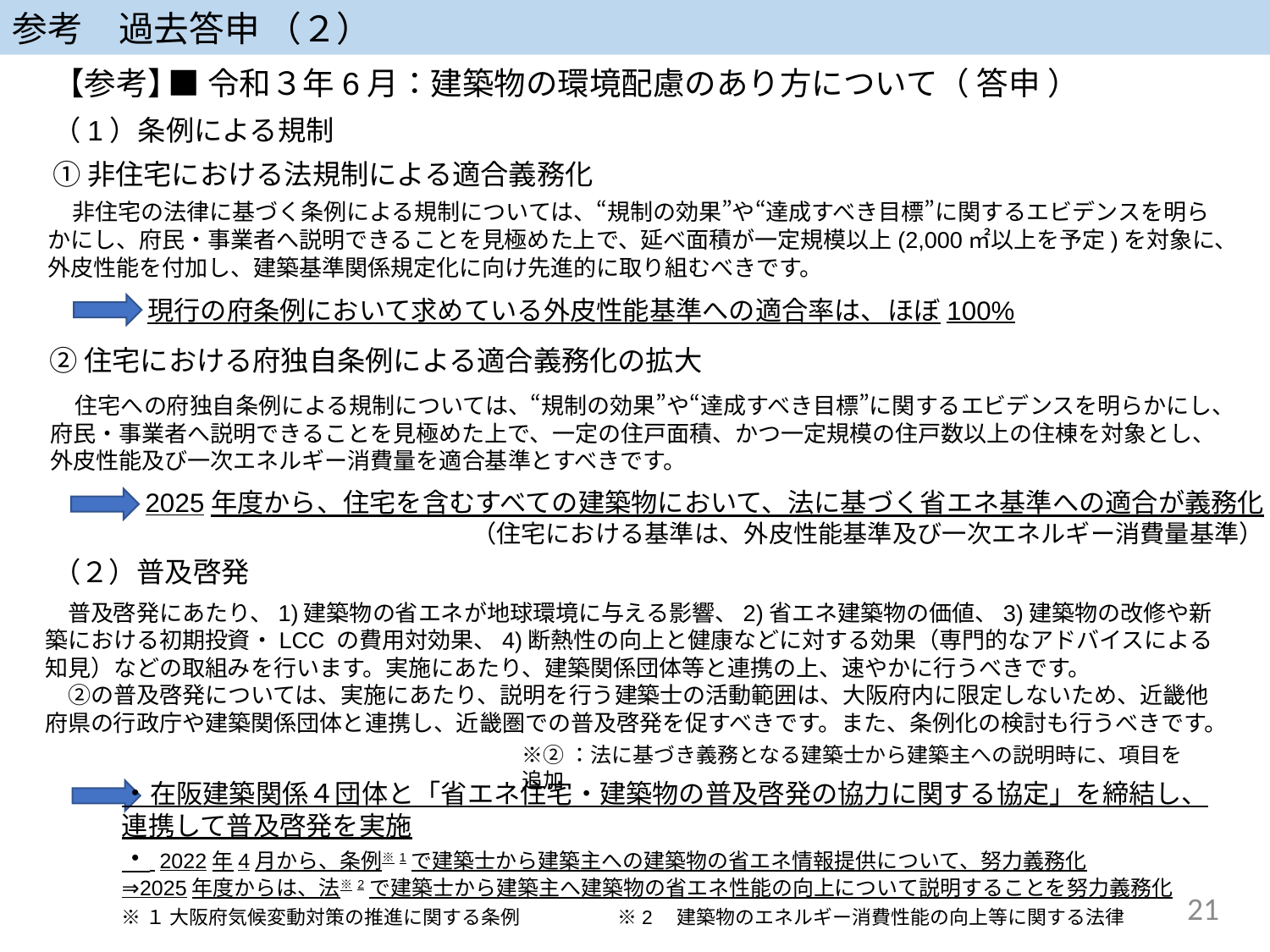

参考　過去答申 （２）
【参考】
■令和３年6月：建築物の環境配慮のあり方について（ 答申 ）
（1）条例による規制
①非住宅における法規制による適合義務化
　非住宅の法律に基づく条例による規制については、“規制の効果”や“達成すべき目標”に関するエビデンスを明らかにし、府民・事業者へ説明できることを見極めた上で、延べ面積が一定規模以上(2,000㎡以上を予定)を対象に、外皮性能を付加し、建築基準関係規定化に向け先進的に取り組むべきです。
現行の府条例において求めている外皮性能基準への適合率は、ほぼ100%

②住宅における府独自条例による適合義務化の拡大
　住宅への府独自条例による規制については、“規制の効果”や“達成すべき目標”に関するエビデンスを明らかにし、府民・事業者へ説明できることを見極めた上で、一定の住戸面積、かつ一定規模の住戸数以上の住棟を対象とし、外皮性能及び一次エネルギー消費量を適合基準とすべきです。
2025年度から、住宅を含むすべての建築物において、法に基づく省エネ基準への適合が義務化
（住宅における基準は、外皮性能基準及び一次エネルギー消費量基準）

（２）普及啓発
　普及啓発にあたり、1)建築物の省エネが地球環境に与える影響、2)省エネ建築物の価値、3)建築物の改修や新築における初期投資・LCC の費用対効果、4)断熱性の向上と健康などに対する効果（専門的なアドバイスによる知見）などの取組みを行います。実施にあたり、建築関係団体等と連携の上、速やかに行うべきです。
　②の普及啓発については、実施にあたり、説明を行う建築士の活動範囲は、大阪府内に限定しないため、近畿他府県の行政庁や建築関係団体と連携し、近畿圏での普及啓発を促すべきです。また、条例化の検討も行うべきです。
※②：法に基づき義務となる建築士から建築主への説明時に、項目を追加
・在阪建築関係４団体と「省エネ住宅・建築物の普及啓発の協力に関する協定」を締結し、
連携して普及啓発を実施
・ 2022年4月から、条例※1で建築士から建築主への建築物の省エネ情報提供について、努力義務化
⇒2025年度からは、法※2で建築士から建築主へ建築物の省エネ性能の向上について説明することを努力義務化
※１ 大阪府気候変動対策の推進に関する条例　　　　　※2　建築物のエネルギー消費性能の向上等に関する法律

21